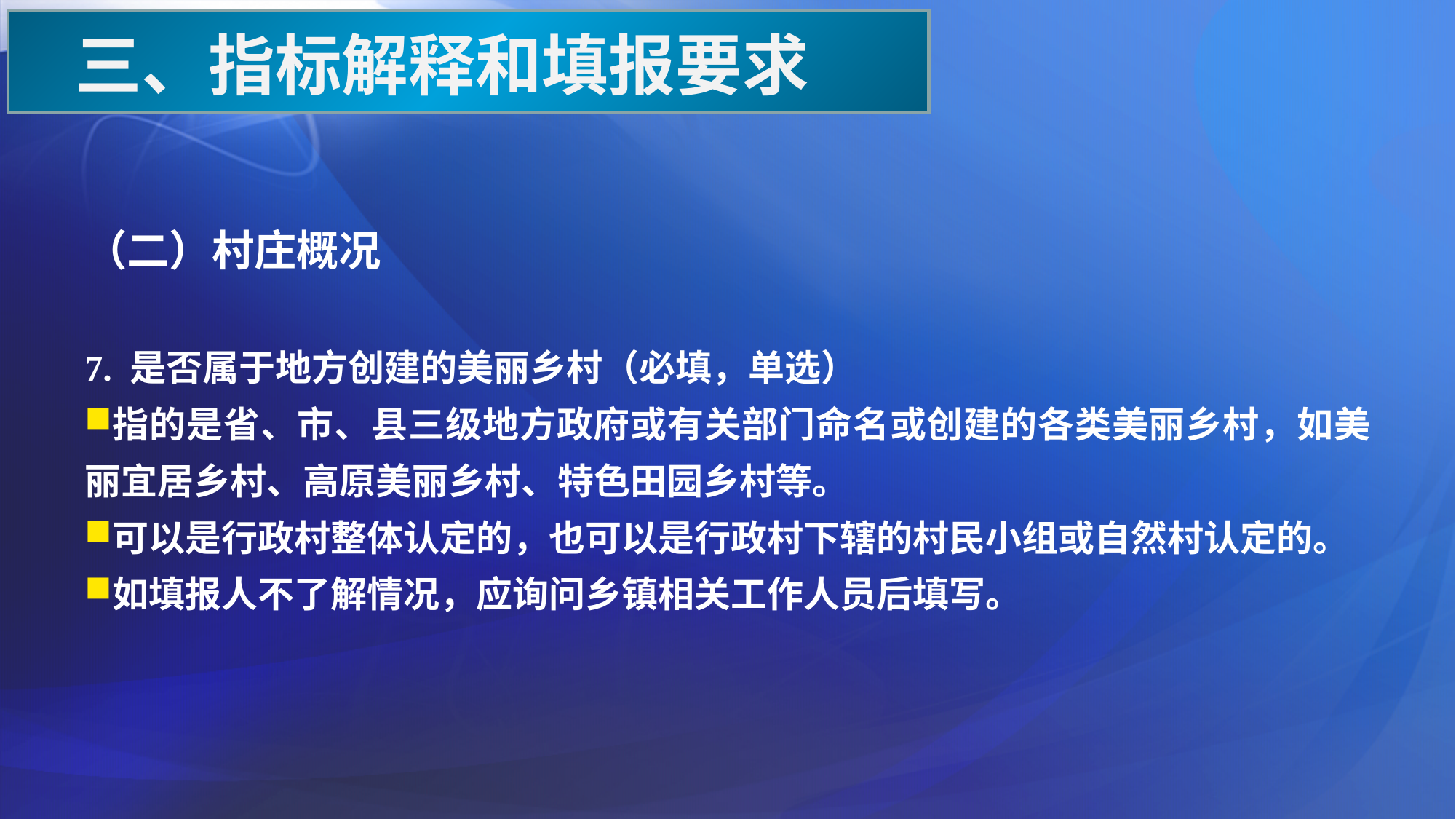

三、指标解释和填报要求
（二）村庄概况

7. 是否属于地方创建的美丽乡村（必填，单选）
指的是省、市、县三级地方政府或有关部门命名或创建的各类美丽乡村，如美丽宜居乡村、高原美丽乡村、特色田园乡村等。
可以是行政村整体认定的，也可以是行政村下辖的村民小组或自然村认定的。
如填报人不了解情况，应询问乡镇相关工作人员后填写。